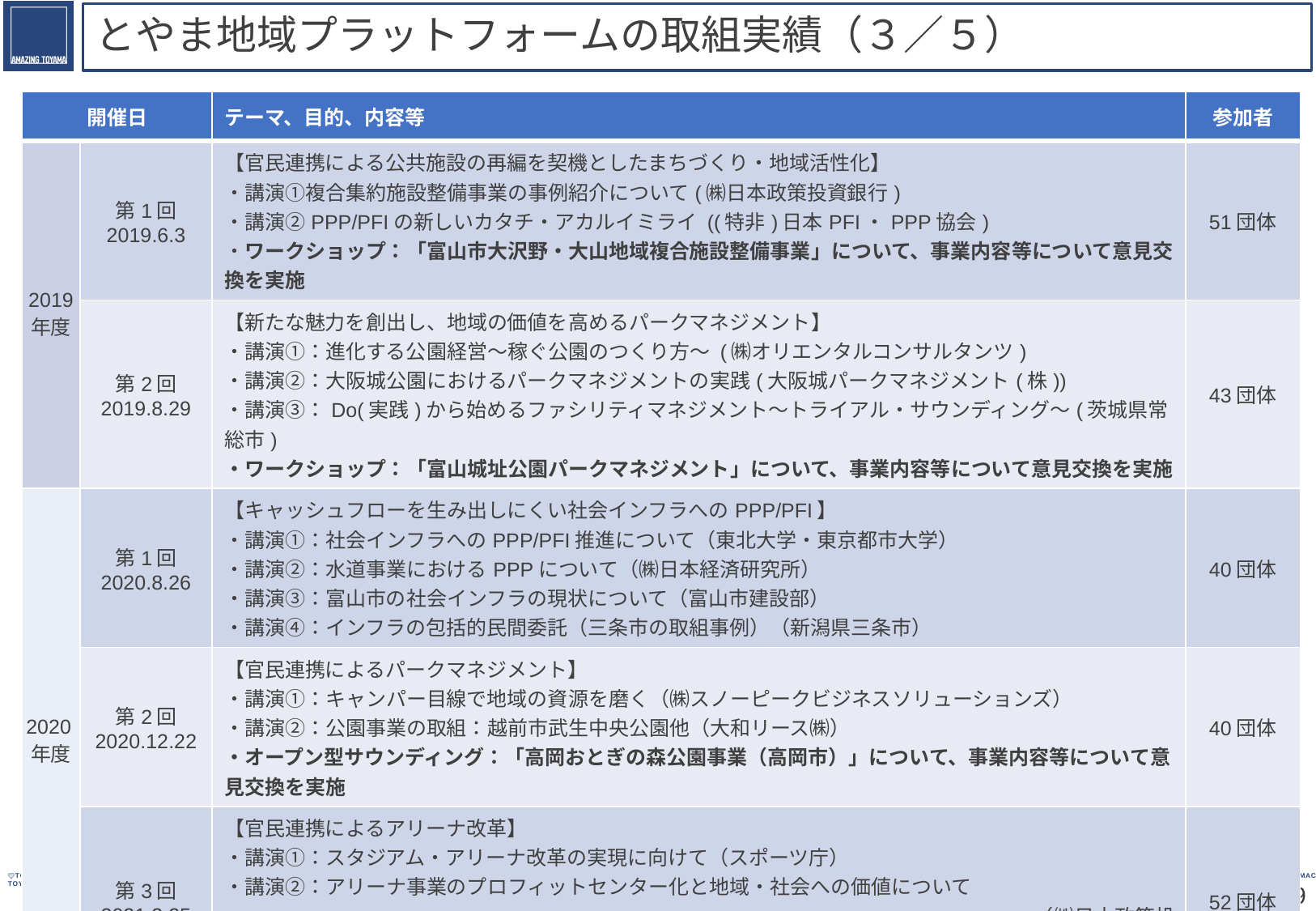

# とやま地域プラットフォームの取組実績（３／５）
| 開催日 |  | テーマ、目的、内容等 | 参加者 |
| --- | --- | --- | --- |
| 2019 年度 | 第1回 2019.6.3 | 【官民連携による公共施設の再編を契機としたまちづくり・地域活性化】 ・講演①複合集約施設整備事業の事例紹介について(㈱日本政策投資銀行) ・講演②PPP/PFIの新しいカタチ・アカルイミライ ((特非)日本PFI・PPP協会) ・ワークショップ：「富山市大沢野・大山地域複合施設整備事業」について、事業内容等について意見交換を実施 | 51団体 |
|  | 第2回 2019.8.29 | 【新たな魅力を創出し、地域の価値を高めるパークマネジメント】 ・講演①：進化する公園経営～稼ぐ公園のつくり方～ (㈱オリエンタルコンサルタンツ) ・講演②：大阪城公園におけるパークマネジメントの実践(大阪城パークマネジメント(株)) ・講演③：Do(実践)から始めるファシリティマネジメント～トライアル・サウンディング～(茨城県常総市) ・ワークショップ：「富山城址公園パークマネジメント」について、事業内容等について意見交換を実施 | 43団体 |
| 2020年度 | 第1回 2020.8.26 | 【キャッシュフローを生み出しにくい社会インフラへのPPP/PFI】 ・講演①：社会インフラへのPPP/PFI推進について（東北大学・東京都市大学） ・講演②：水道事業におけるPPPについて（㈱日本経済研究所） ・講演③：富山市の社会インフラの現状について（富山市建設部） ・講演④：インフラの包括的民間委託（三条市の取組事例）（新潟県三条市） | 40団体 |
|  | 第2回 2020.12.22 | 【官民連携によるパークマネジメント】 ・講演①：キャンパー目線で地域の資源を磨く（㈱スノーピークビジネスソリューションズ） ・講演②：公園事業の取組：越前市武生中央公園他（大和リース㈱） ・オープン型サウンディング：「高岡おとぎの森公園事業（高岡市）」について、事業内容等について意見交換を実施 | 40団体 |
|  | 第3回 2021.3.25 | 【官民連携によるアリーナ改革】 ・講演①：スタジアム・アリーナ改革の実現に向けて（スポーツ庁） ・講演②：アリーナ事業のプロフィットセンター化と地域・社会への価値について 　　　　　　　　　　　　　　　　　　　　　　　　　　　　　　　　　　　　　　　　（㈱日本政策投資銀行、ビオホールディングス㈱） ・事業説明：「富山市総合体育館PFI事業」について、事業概要を説明し、周知を図った | 52団体 |